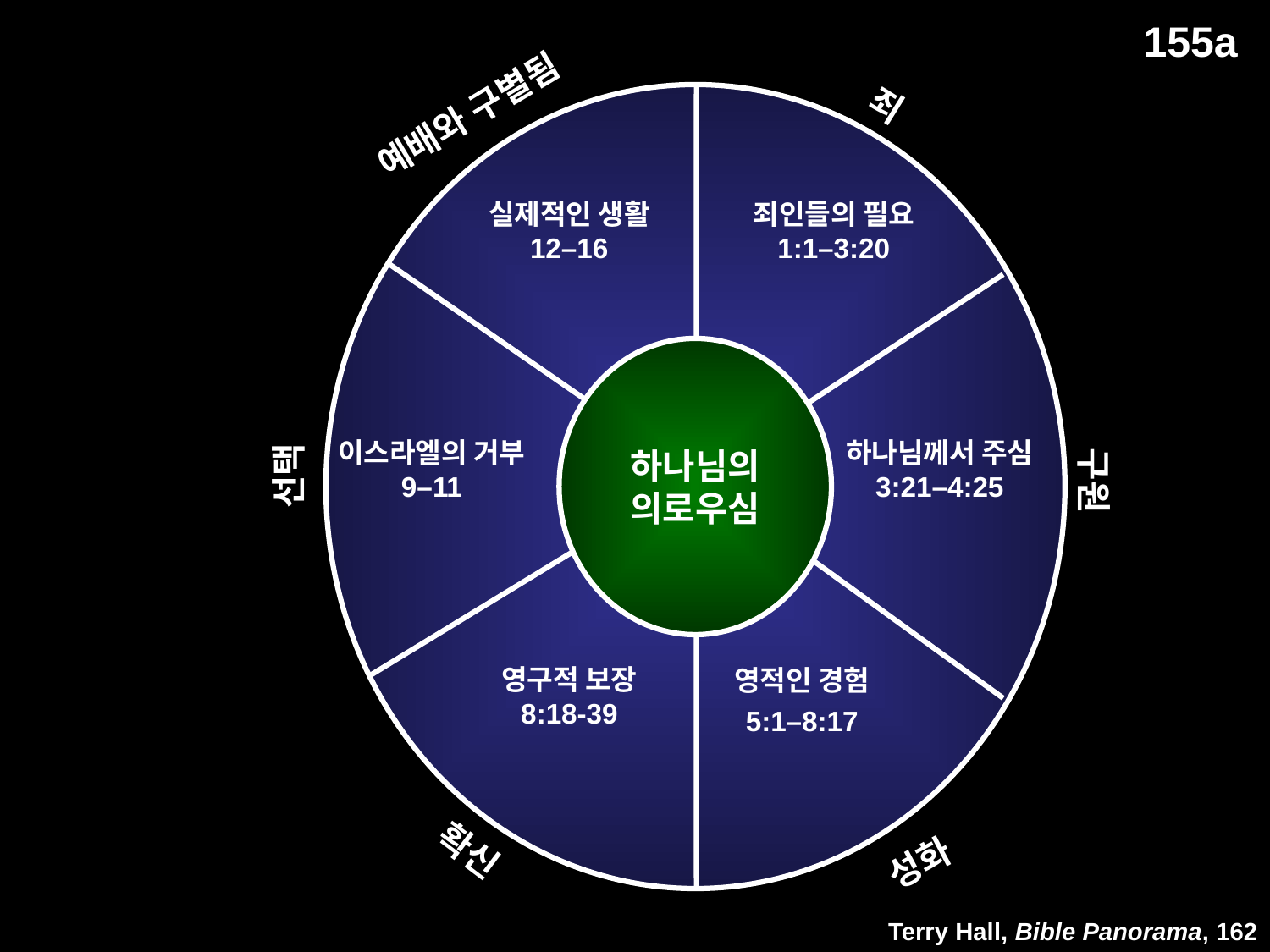

155a
# Circular View of Romans
죄

예배와 구별됨
실제적인 생활
12–16
죄인들의 필요
1:1–3:20

이스라엘의 거부
9–11
하나님께서 주심
3:21–4:25
하나님의 의로우심
선택
구원

영구적 보장
8:18-39
영적인 경험
5:1–8:17
확신
성화
Terry Hall, Bible Panorama, 162